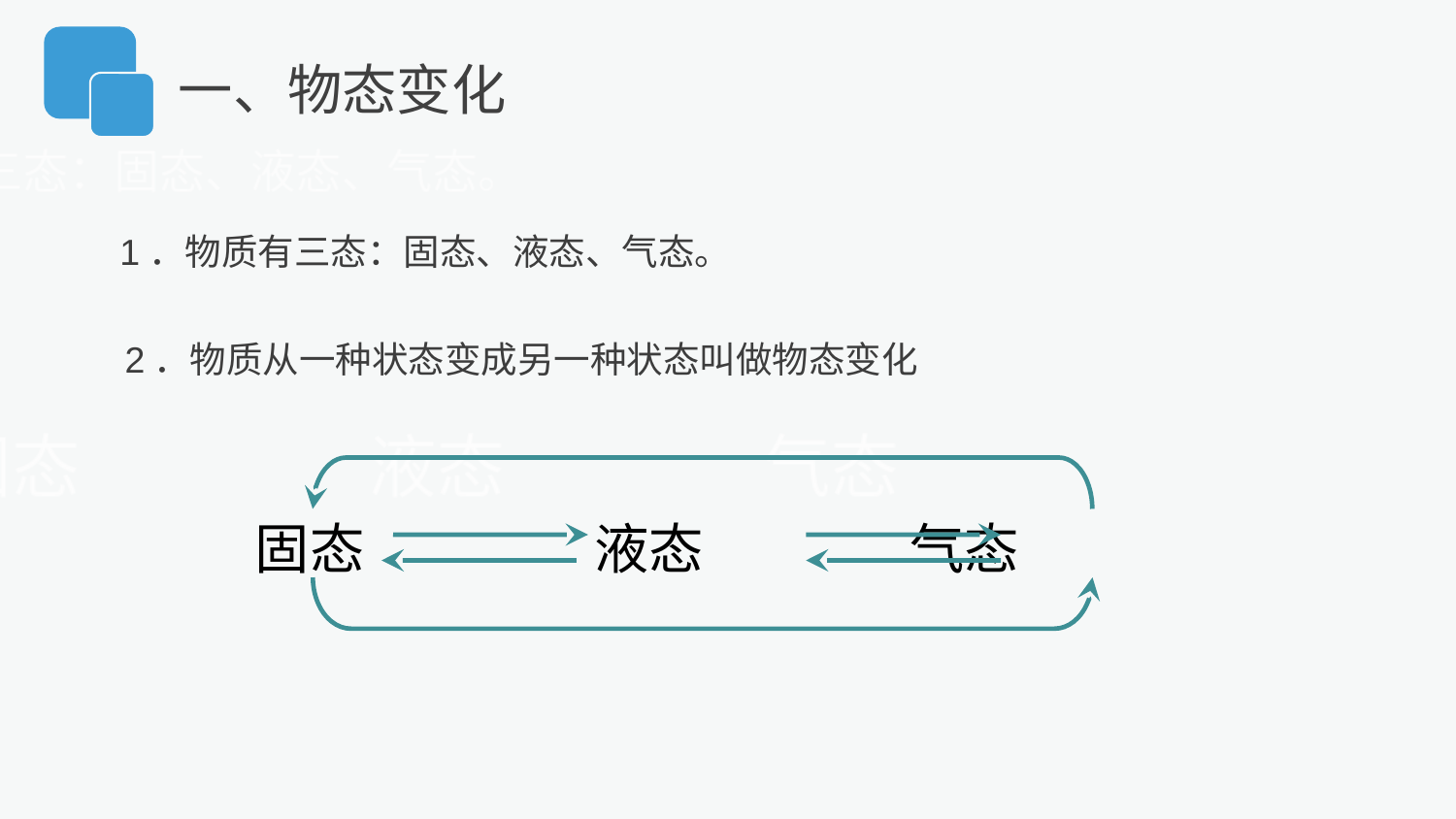

一、物态变化

1．物质有三态：固态、液态、气态。

2．物质从一种状态变成另一种状态叫做物态变化
固态                   液态                 气态